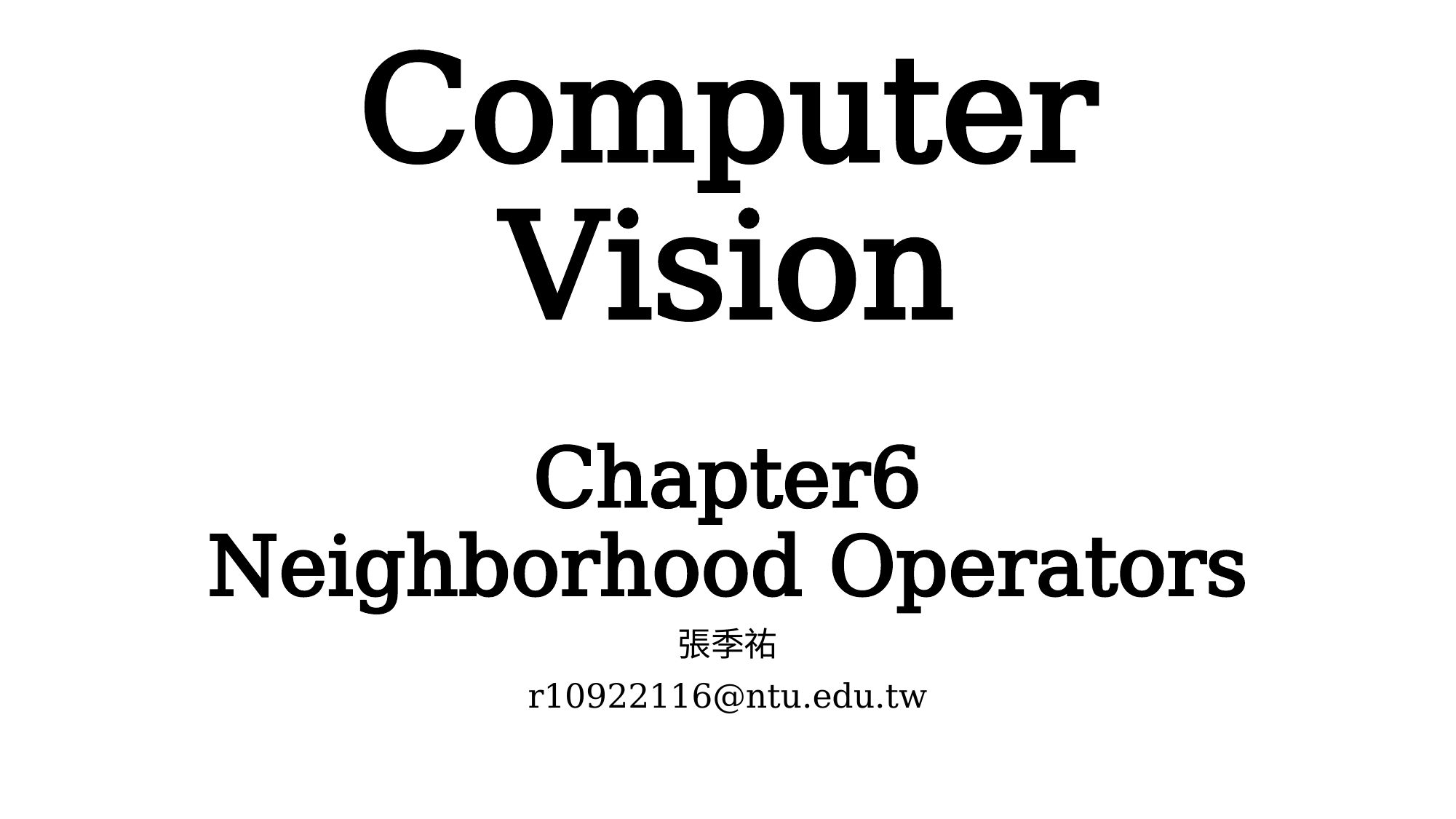

# Computer Vision
Chapter6
Neighborhood Operators
張季祐
r10922116@ntu.edu.tw